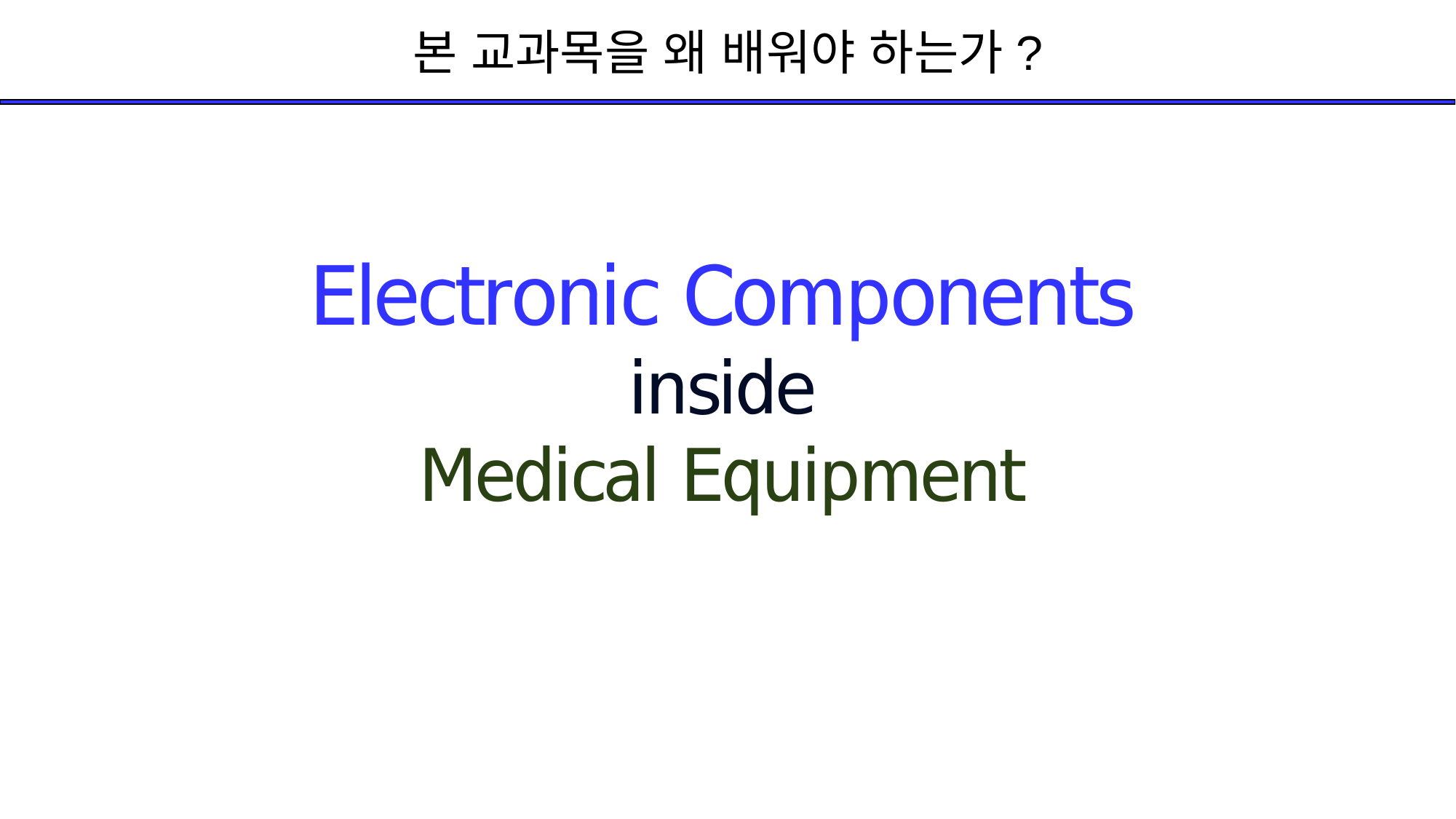

# 본 교과목을 왜 배워야 하는가?
Electronic Components
inside
Medical Equipment